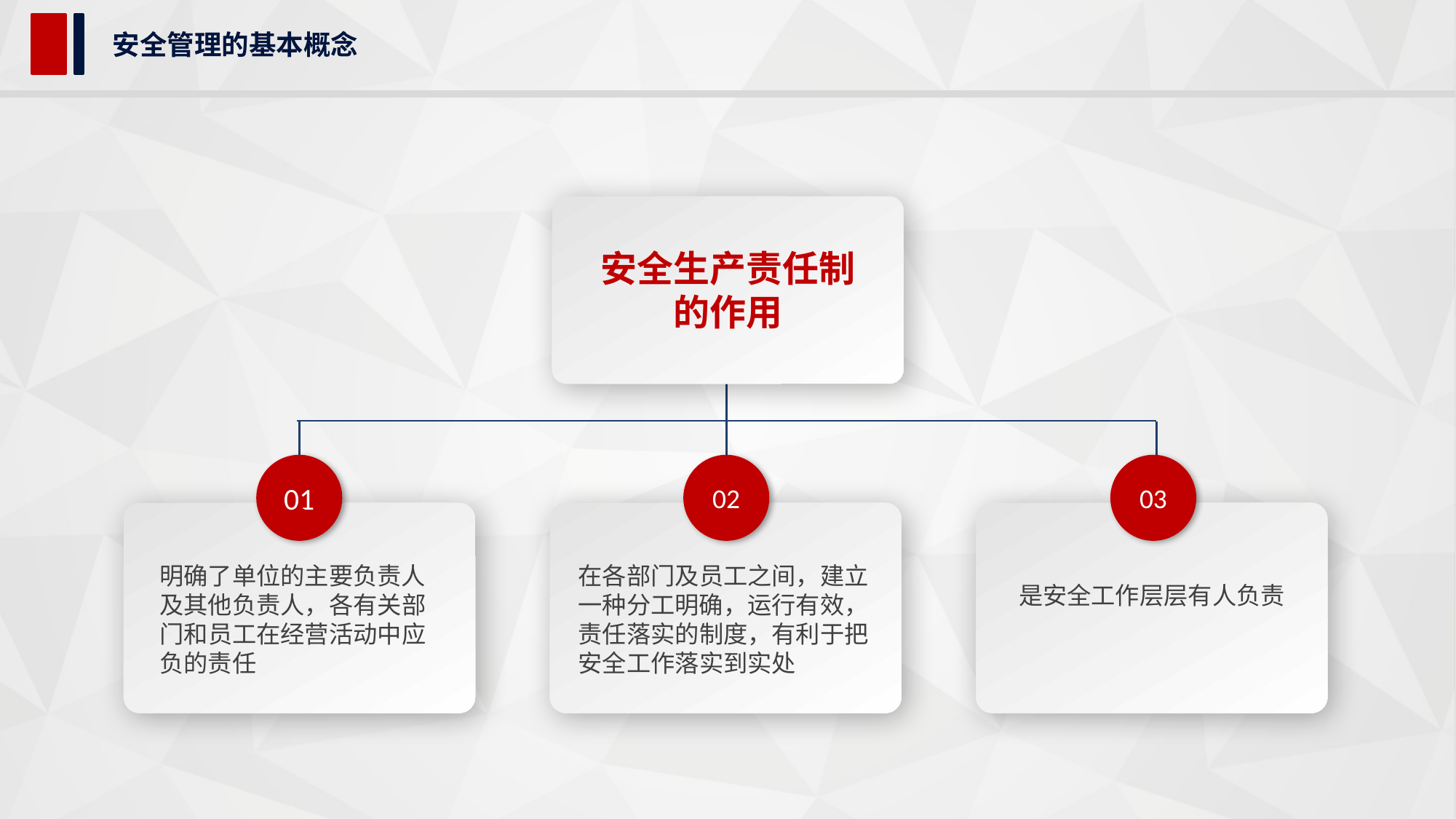

安全管理的基本概念

安全生产责任制
的作用
01

02
03

明确了单位的主要负责人及其他负责人，各有关部门和员工在经营活动中应负的责任

是安全工作层层有人负责

在各部门及员工之间，建立一种分工明确，运行有效，责任落实的制度，有利于把安全工作落实到实处